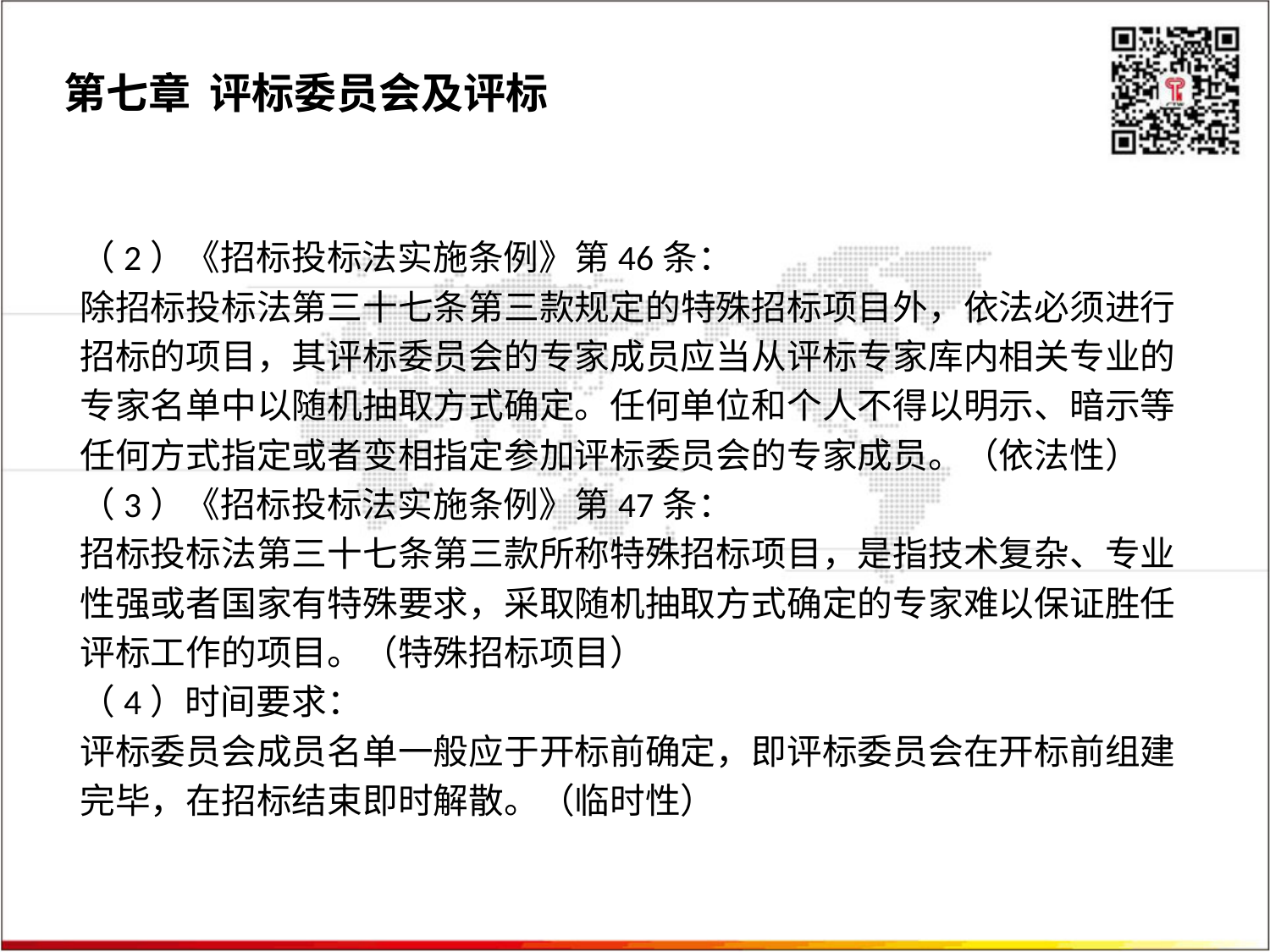

第七章  评标委员会及评标
（2）《招标投标法实施条例》第46条：
除招标投标法第三十七条第三款规定的特殊招标项目外，依法必须进行招标的项目，其评标委员会的专家成员应当从评标专家库内相关专业的专家名单中以随机抽取方式确定。任何单位和个人不得以明示、暗示等任何方式指定或者变相指定参加评标委员会的专家成员。（依法性）
（3）《招标投标法实施条例》第47条：
招标投标法第三十七条第三款所称特殊招标项目，是指技术复杂、专业性强或者国家有特殊要求，采取随机抽取方式确定的专家难以保证胜任评标工作的项目。（特殊招标项目）
（4）时间要求：
评标委员会成员名单一般应于开标前确定，即评标委员会在开标前组建完毕，在招标结束即时解散。（临时性）